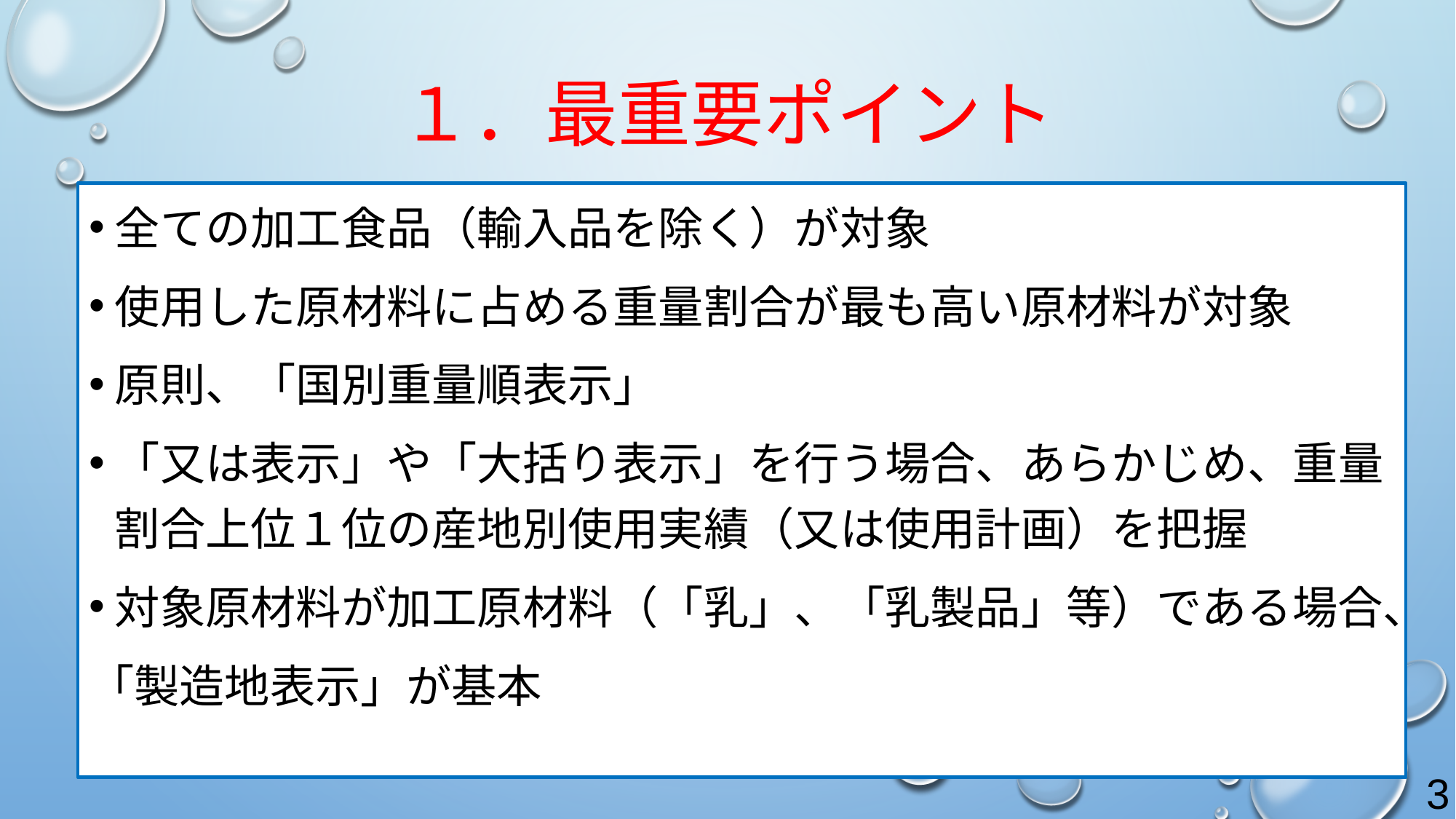

# １．最重要ポイント
全ての加工食品（輸入品を除く）が対象
使用した原材料に占める重量割合が最も高い原材料が対象
原則、「国別重量順表示」
「又は表示」や「大括り表示」を行う場合、あらかじめ、重量割合上位１位の産地別使用実績（又は使用計画）を把握
対象原材料が加工原材料（「乳」、「乳製品」等）である場合、
「製造地表示」が基本

3